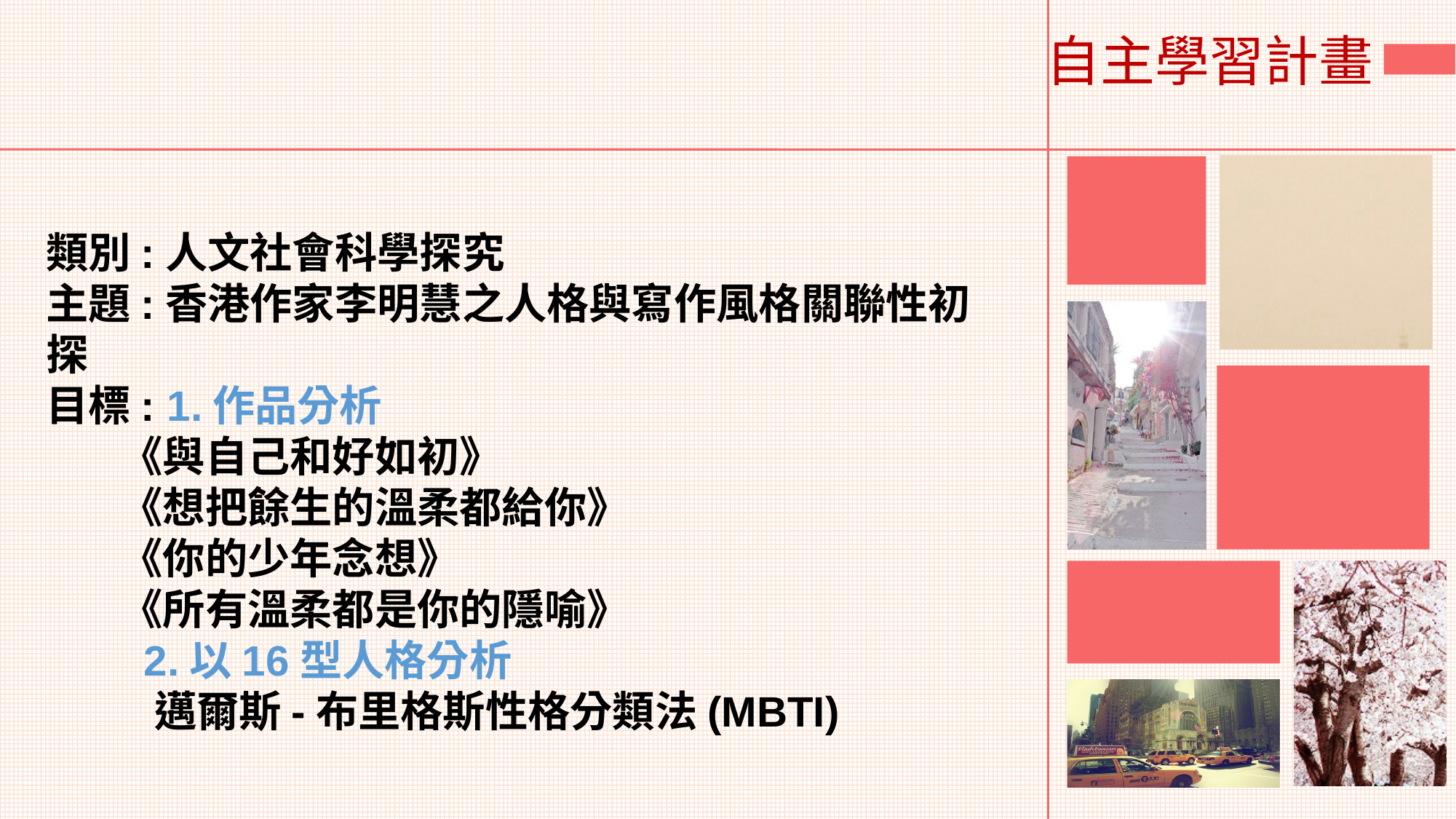

自主學習計畫

類別:人文社會科學探究
主題:香港作家李明慧之人格與寫作風格關聯性初探
目標: 1.作品分析
《與自己和好如初》
《想把餘生的溫柔都給你》
《你的少年念想》
《所有溫柔都是你的隱喻》
  2.以16型人格分析
  邁爾斯-布里格斯性格分類法(MBTI)